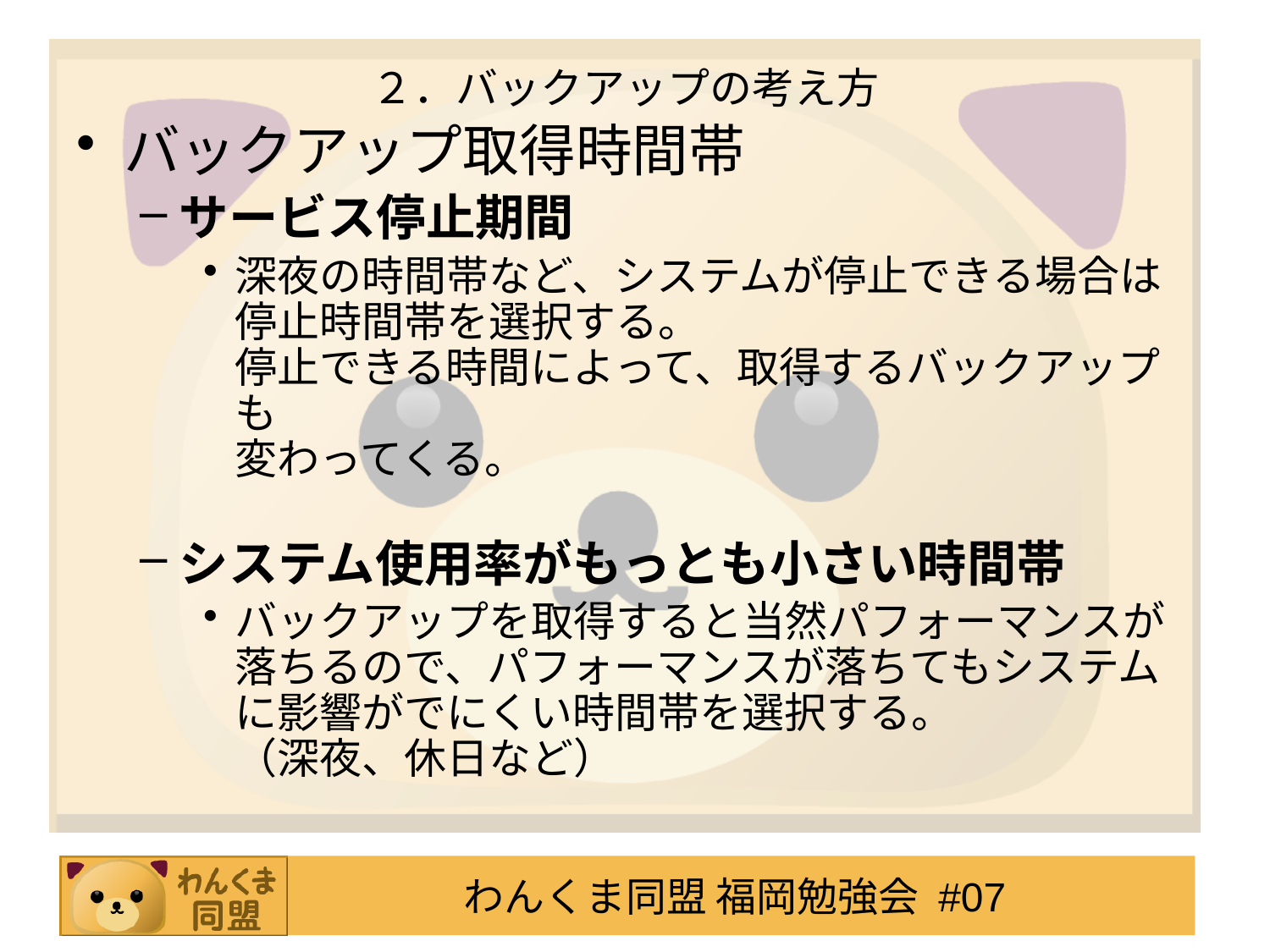

# ２．バックアップの考え方
バックアップ取得時間帯
サービス停止期間
深夜の時間帯など、システムが停止できる場合は
停止時間帯を選択する。
停止できる時間によって、取得するバックアップも
変わってくる。
システム使用率がもっとも小さい時間帯
バックアップを取得すると当然パフォーマンスが落ちるので、パフォーマンスが落ちてもシステムに影響がでにくい時間帯を選択する。
（深夜、休日など）